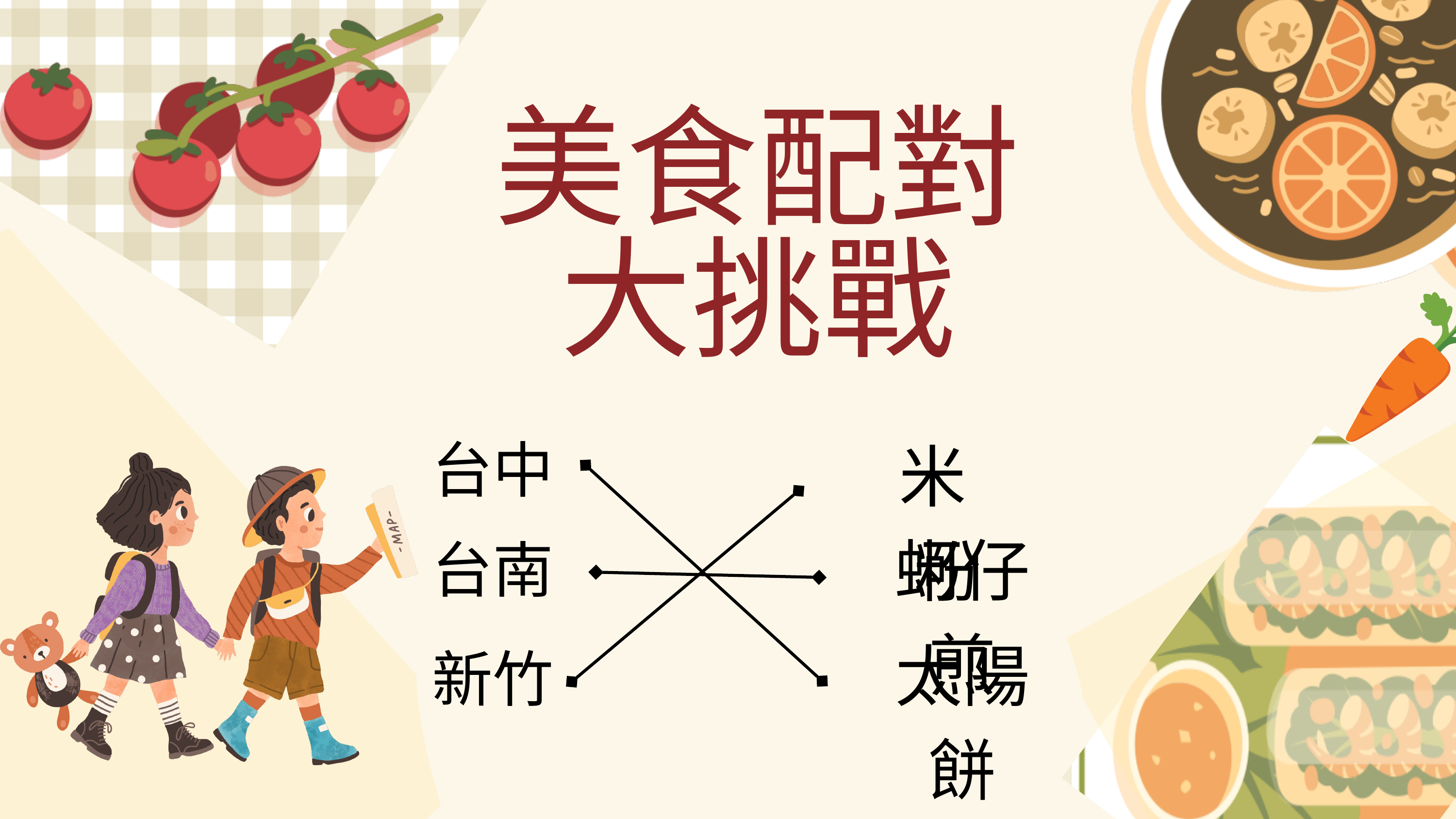

美食配對
大挑戰

米   粉
台中

蚵仔煎

台南

太陽餅
新竹